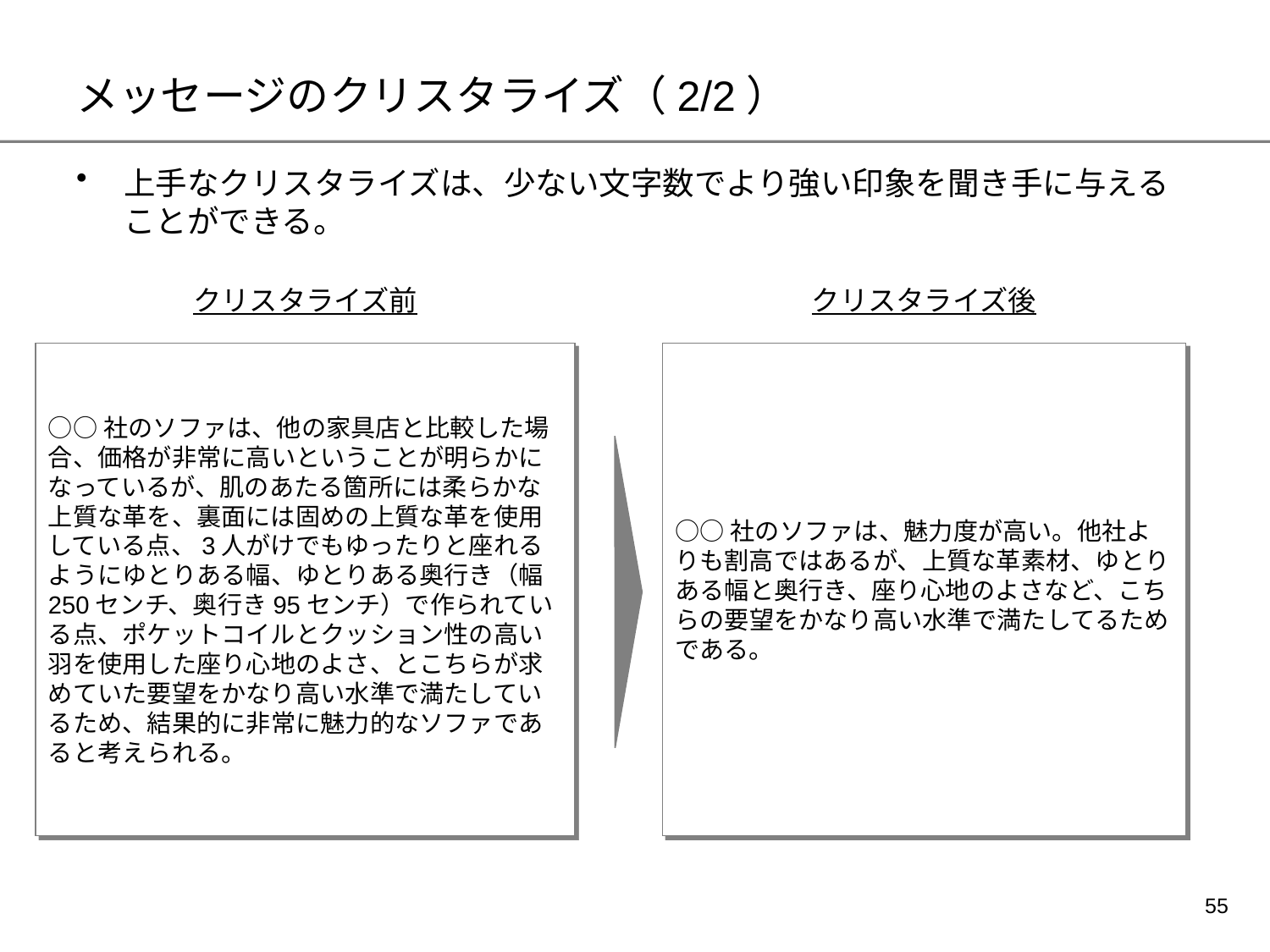

# メッセージのクリスタライズ（2/2）
上手なクリスタライズは、少ない文字数でより強い印象を聞き手に与えることができる。
クリスタライズ前
クリスタライズ後
○○社のソファは、他の家具店と比較した場合、価格が非常に高いということが明らかになっているが、肌のあたる箇所には柔らかな上質な革を、裏面には固めの上質な革を使用している点、3人がけでもゆったりと座れるようにゆとりある幅、ゆとりある奥行き（幅250センチ、奥行き95センチ）で作られている点、ポケットコイルとクッション性の高い羽を使用した座り心地のよさ、とこちらが求めていた要望をかなり高い水準で満たしているため、結果的に非常に魅力的なソファであると考えられる。
○○社のソファは、魅力度が高い。他社よりも割高ではあるが、上質な革素材、ゆとりある幅と奥行き、座り心地のよさなど、こちらの要望をかなり高い水準で満たしてるためである。

55